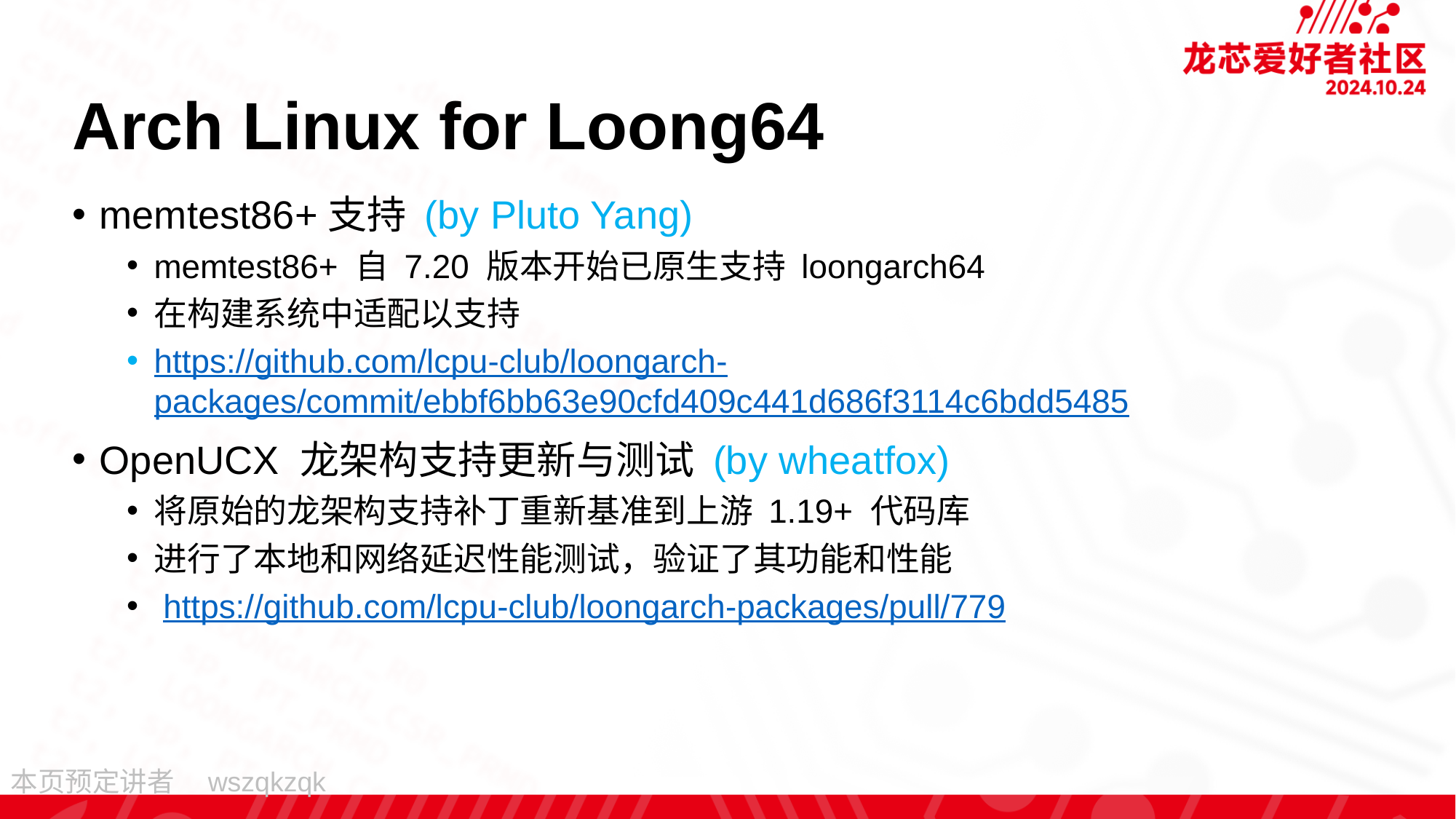

# Arch Linux for Loong64
memtest86+支持 (by Pluto Yang)
memtest86+ 自 7.20 版本开始已原生支持 loongarch64
在构建系统中适配以支持
https://github.com/lcpu-club/loongarch-packages/commit/ebbf6bb63e90cfd409c441d686f3114c6bdd5485
OpenUCX 龙架构支持更新与测试 (by wheatfox)
将原始的龙架构支持补丁重新基准到上游 1.19+ 代码库
进行了本地和网络延迟性能测试，验证了其功能和性能
 https://github.com/lcpu-club/loongarch-packages/pull/779

wszqkzqk